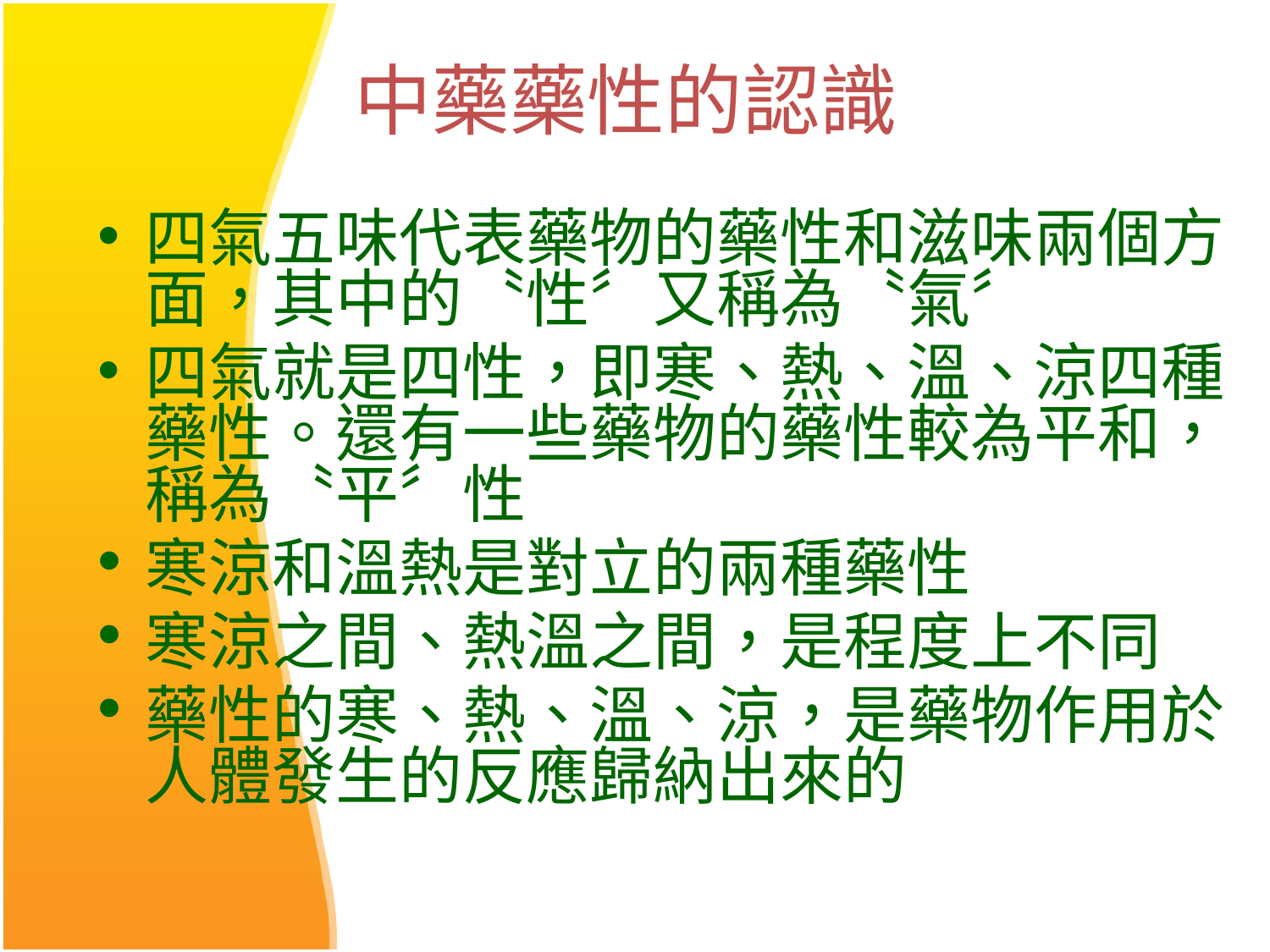

# 中藥藥性的認識
四氣五味代表藥物的藥性和滋味兩個方面，其中的〝性〞又稱為〝氣〞
四氣就是四性，即寒、熱、溫、涼四種藥性。還有一些藥物的藥性較為平和，稱為〝平〞性
寒涼和溫熱是對立的兩種藥性
寒涼之間、熱溫之間，是程度上不同
藥性的寒、熱、溫、涼，是藥物作用於人體發生的反應歸納出來的